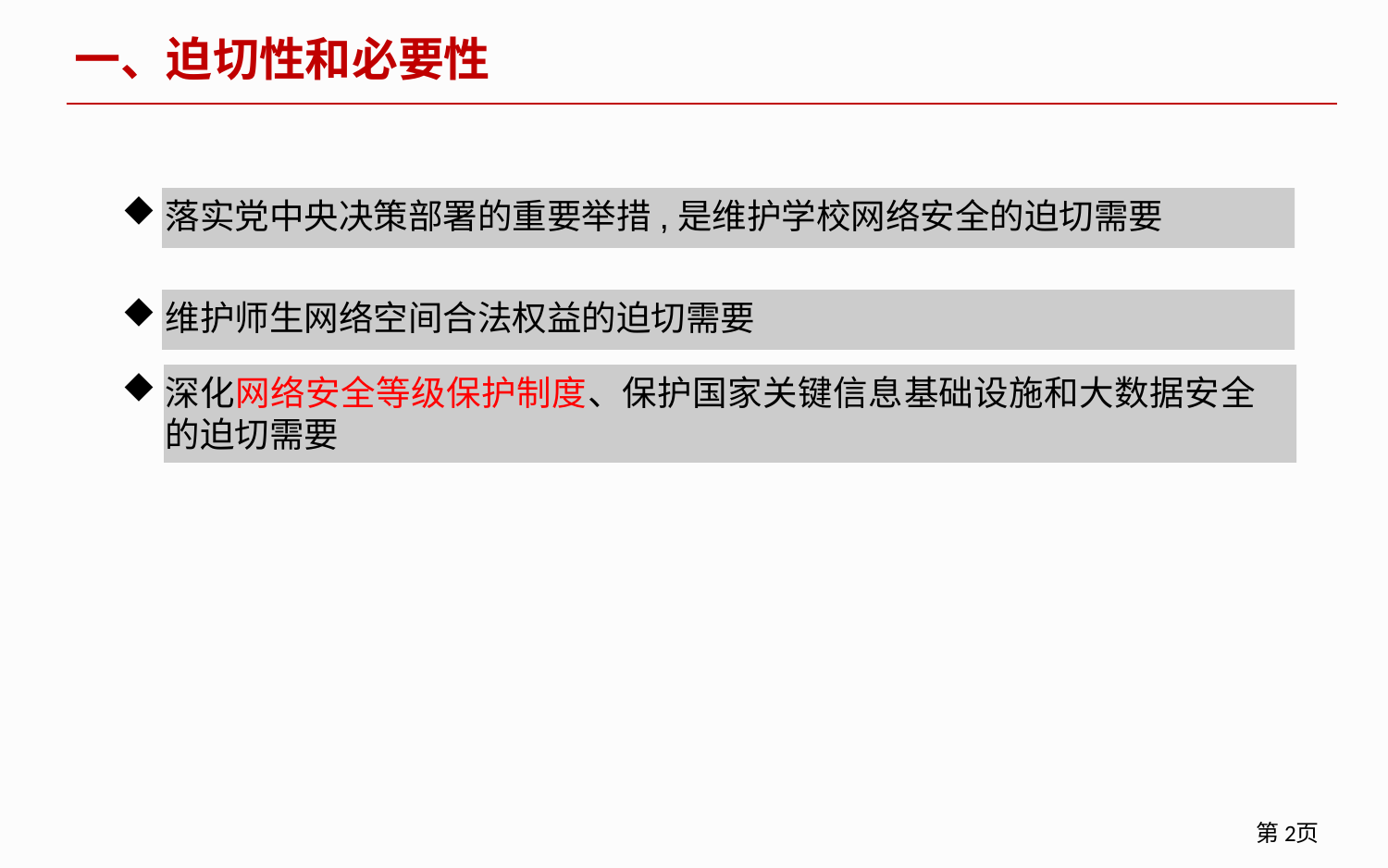

一、迫切性和必要性
落实党中央决策部署的重要举措,是维护学校网络安全的迫切需要

维护师生网络空间合法权益的迫切需要

深化网络安全等级保护制度、保护国家关键信息基础设施和大数据安全的迫切需要